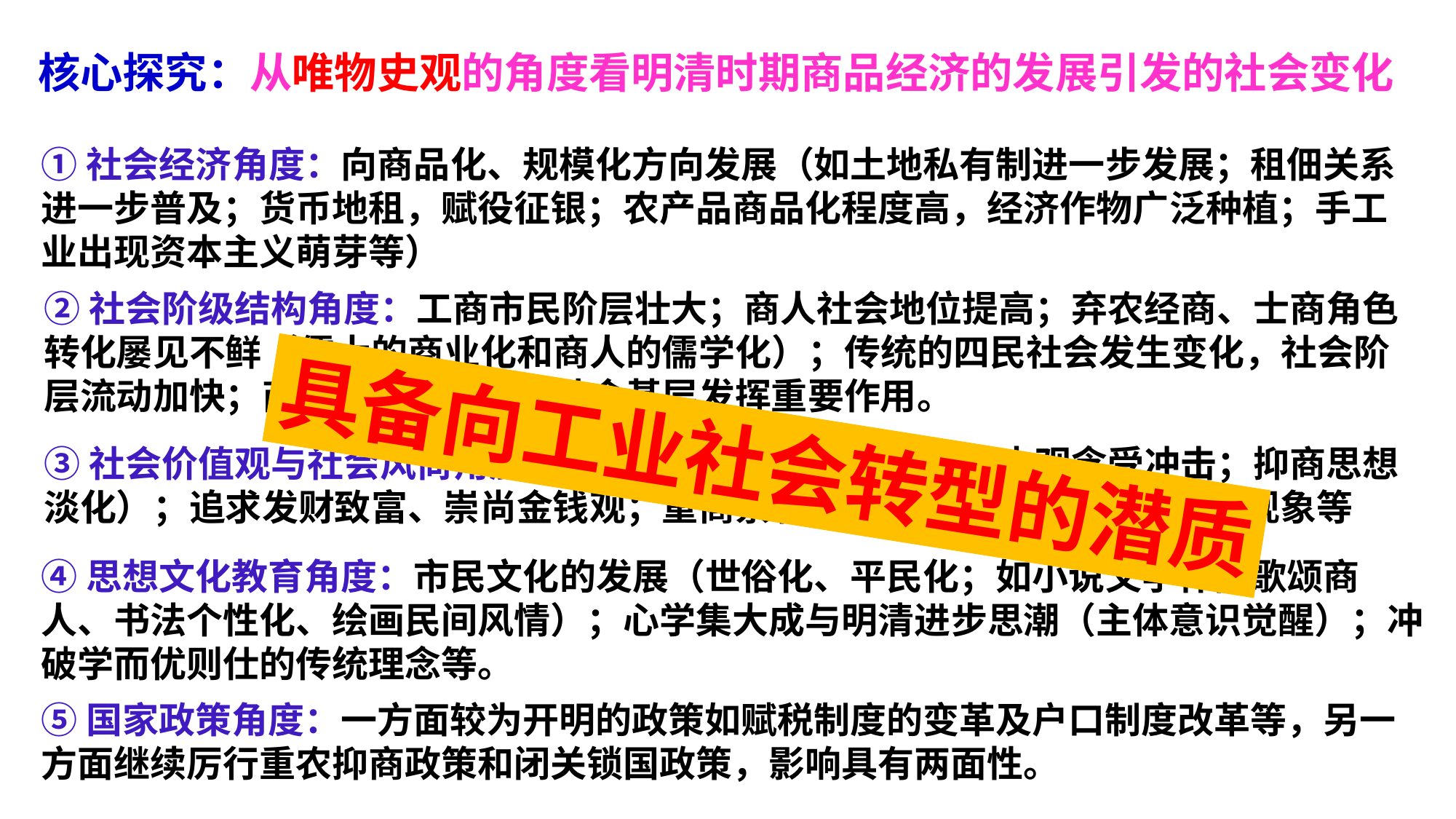

核心探究：从唯物史观的角度看明清时期商品经济的发展引发的社会变化
①社会经济角度：向商品化、规模化方向发展（如土地私有制进一步发展；租佃关系进一步普及；货币地租，赋役征银；农产品商品化程度高，经济作物广泛种植；手工业出现资本主义萌芽等）
②社会阶级结构角度：工商市民阶层壮大；商人社会地位提高；弃农经商、士商角色转化屡见不鲜（儒士的商业化和商人的儒学化）；传统的四民社会发生变化，社会阶层流动加快；商帮作为一个新的社会基层发挥重要作用。
具备向工业社会转型的潜质
③社会价值观与社会风尚角度：重农抑商思想有所松动（农本观念受冲击；抑商思想淡化）；追求发财致富、崇尚金钱观；重商崇奢（如服饰、住宅、消费等）现象等
④思想文化教育角度：市民文化的发展（世俗化、平民化；如小说文学作品歌颂商人、书法个性化、绘画民间风情）；心学集大成与明清进步思潮（主体意识觉醒）；冲破学而优则仕的传统理念等。
⑤国家政策角度：一方面较为开明的政策如赋税制度的变革及户口制度改革等，另一方面继续厉行重农抑商政策和闭关锁国政策，影响具有两面性。